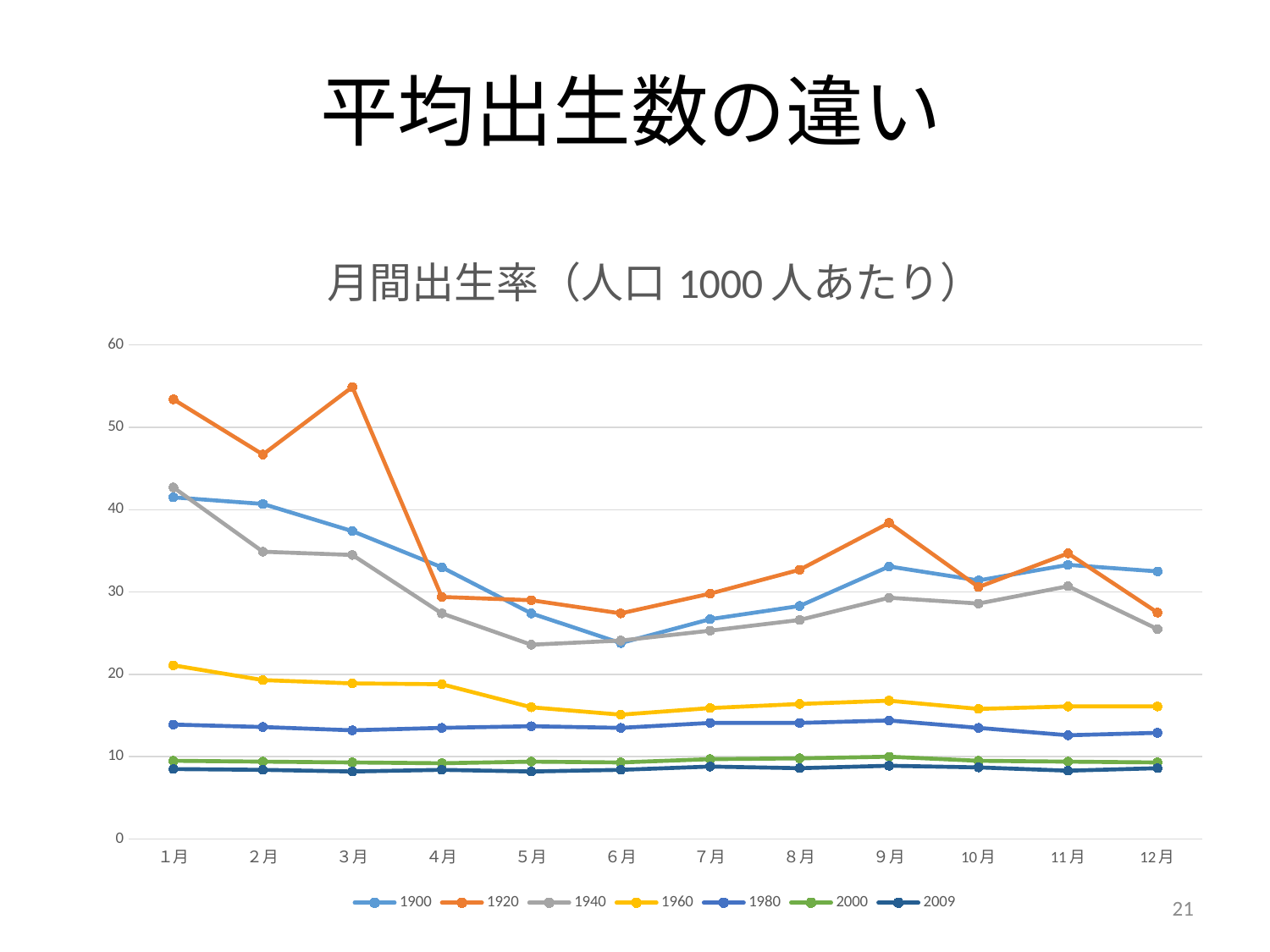

# 平均出生数の違い

### Chart: 月間出生率（人口1000人あたり）

| Category | 1900 | 1920 | 1940 | 1960 | 1980 | 2000 | 2009 |
|---|---|---|---|---|---|---|---|
| １月 | 41.5 | 53.4 | 42.7 | 21.1 | 13.9 | 9.5 | 8.5 |
| ２月 | 40.7 | 46.7 | 34.9 | 19.3 | 13.6 | 9.4 | 8.4 |
| ３月 | 37.4 | 54.9 | 34.5 | 18.9 | 13.2 | 9.3 | 8.2 |
| ４月 | 33.0 | 29.4 | 27.4 | 18.8 | 13.5 | 9.2 | 8.4 |
| ５月 | 27.4 | 29.0 | 23.6 | 16.0 | 13.7 | 9.4 | 8.2 |
| ６月 | 23.8 | 27.4 | 24.1 | 15.1 | 13.5 | 9.3 | 8.4 |
| ７月 | 26.7 | 29.8 | 25.3 | 15.9 | 14.1 | 9.7 | 8.8 |
| ８月 | 28.3 | 32.7 | 26.6 | 16.4 | 14.1 | 9.8 | 8.6 |
| ９月 | 33.1 | 38.4 | 29.3 | 16.8 | 14.4 | 10.0 | 8.9 |
| 10月 | 31.4 | 30.6 | 28.6 | 15.8 | 13.5 | 9.5 | 8.7 |
| 11月 | 33.3 | 34.7 | 30.7 | 16.1 | 12.6 | 9.4 | 8.3 |
| 12月 | 32.5 | 27.5 | 25.5 | 16.1 | 12.9 | 9.3 | 8.6 |
21